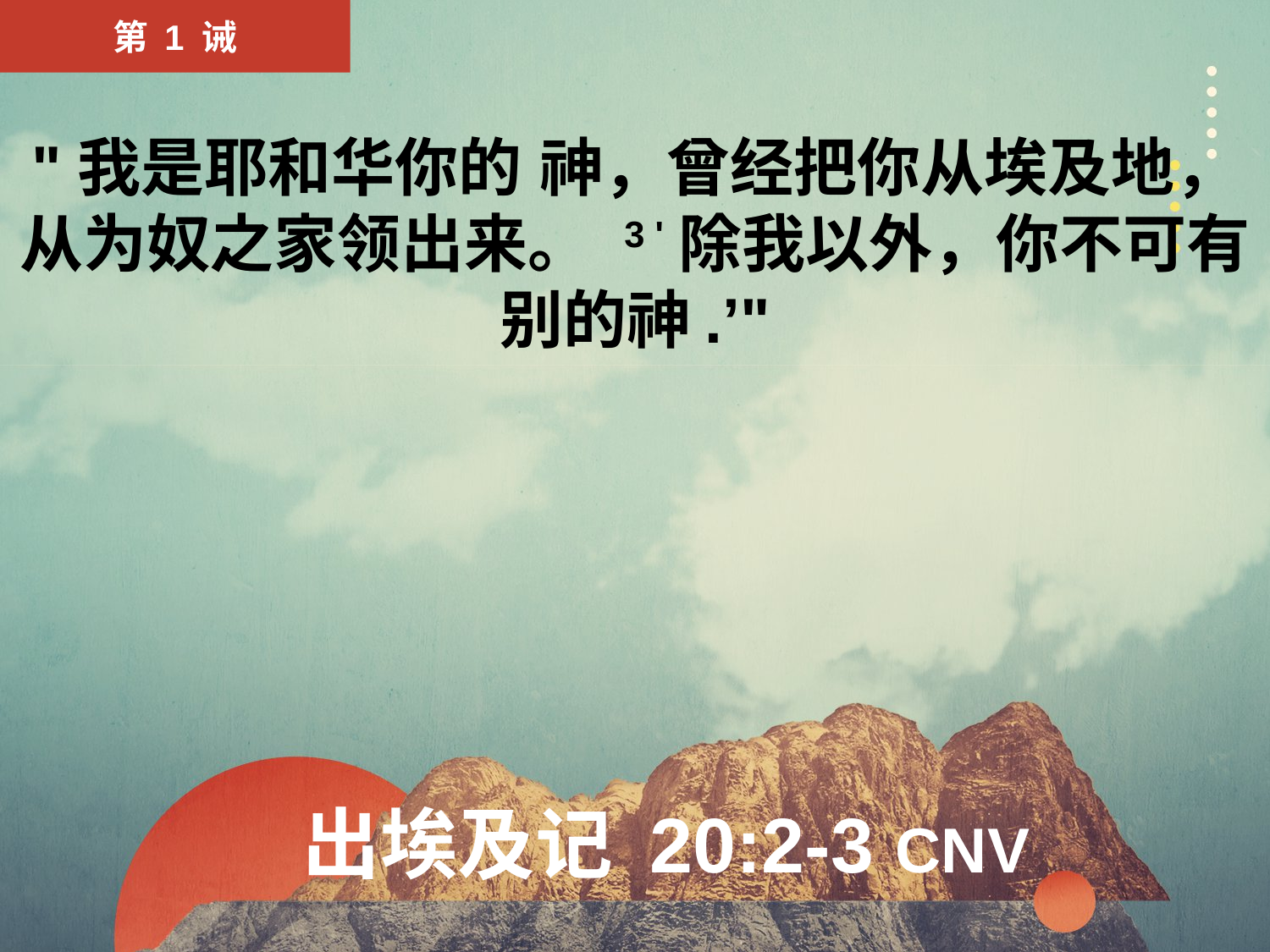

第 1 诫
"我是耶和华你的 神，曾经把你从埃及地，从为奴之家领出来。 3 '除我以外，你不可有别的神.’"
# 出埃及记 20:2-3 CNV